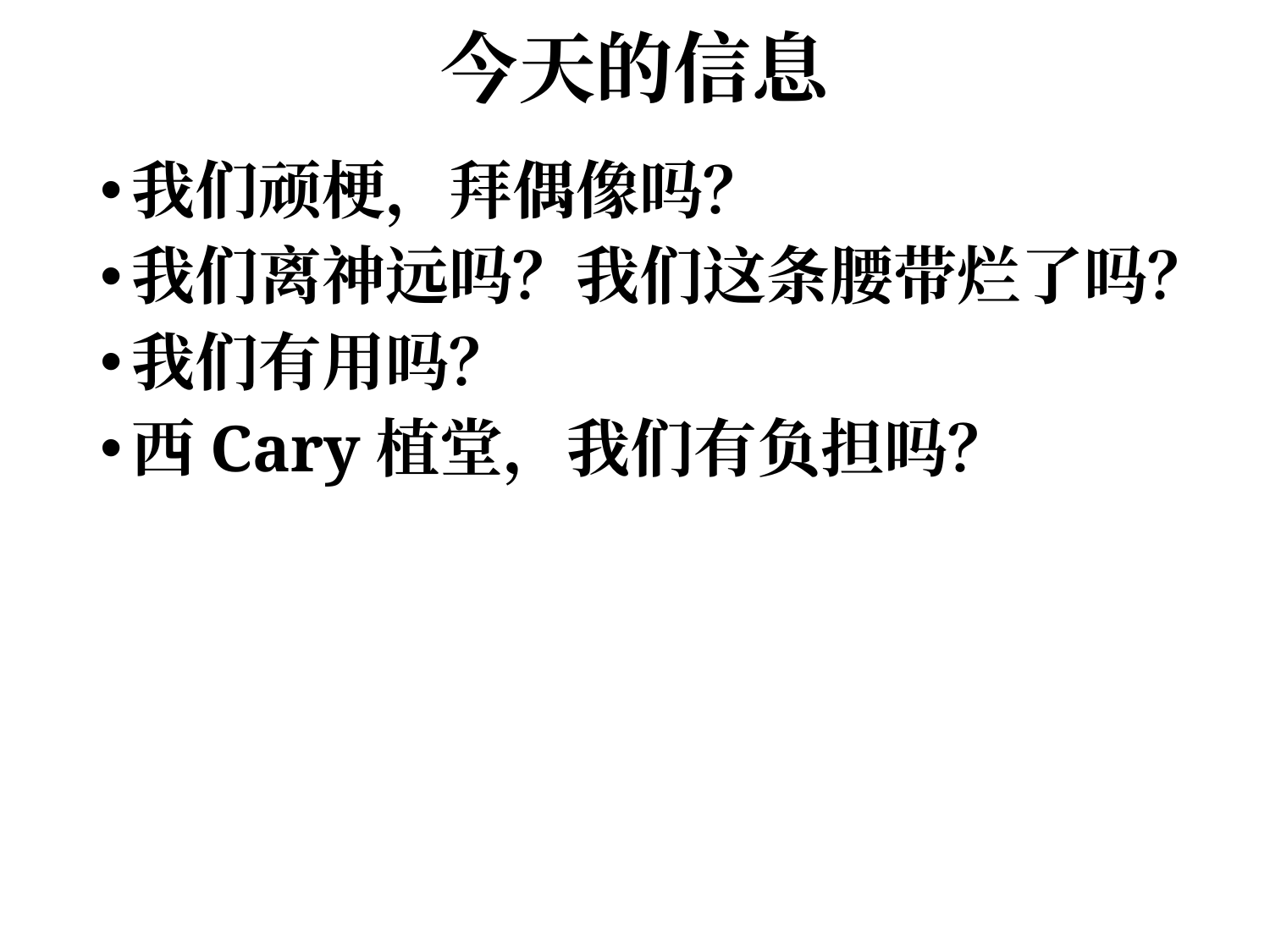

# 今天的信息
我们顽梗，拜偶像吗？
我们离神远吗？我们这条腰带烂了吗？
我们有用吗？
西Cary植堂，我们有负担吗？